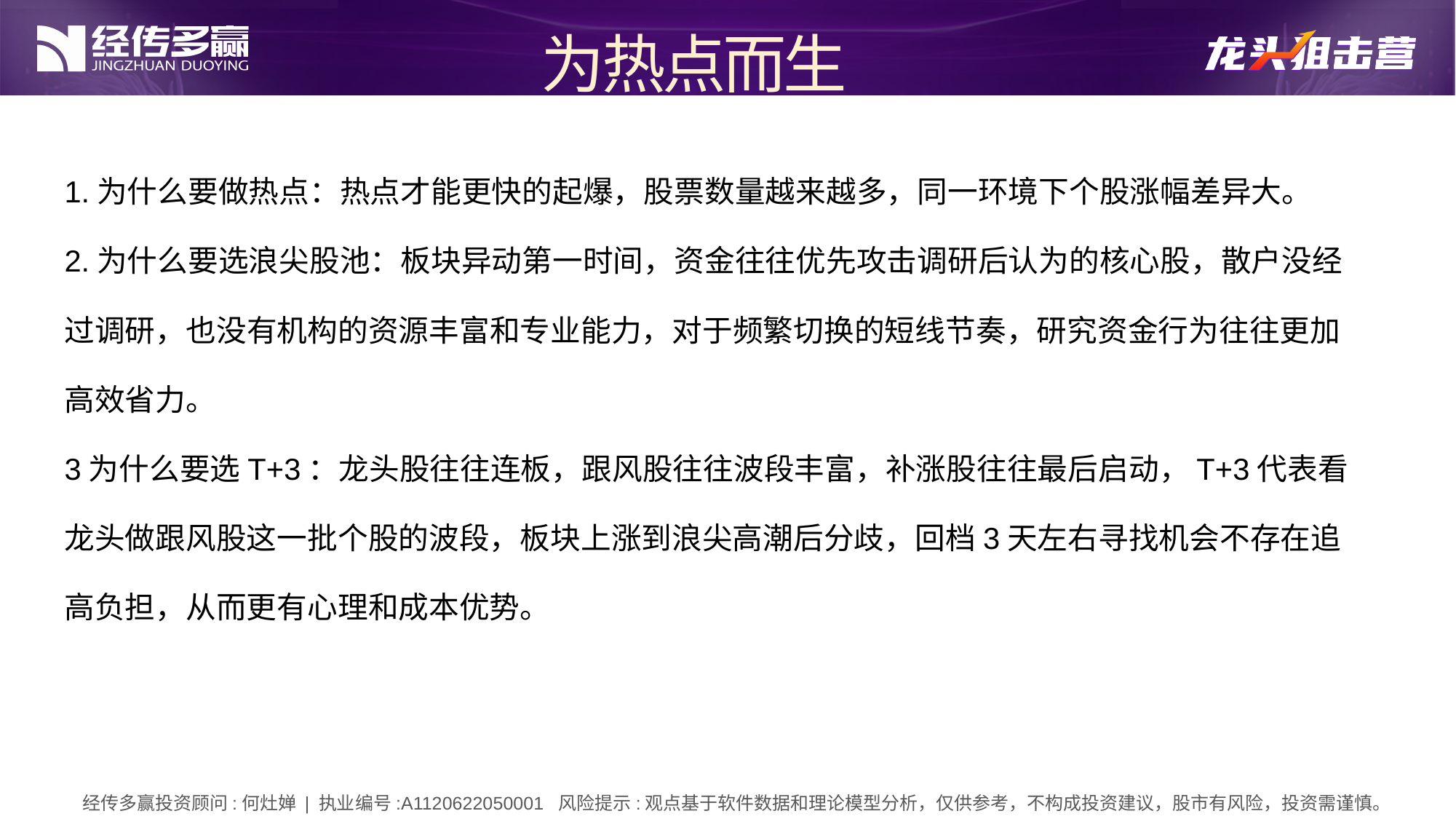

为热点而生
1.为什么要做热点：热点才能更快的起爆，股票数量越来越多，同一环境下个股涨幅差异大。
2.为什么要选浪尖股池：板块异动第一时间，资金往往优先攻击调研后认为的核心股，散户没经过调研，也没有机构的资源丰富和专业能力，对于频繁切换的短线节奏，研究资金行为往往更加高效省力。
3为什么要选T+3：龙头股往往连板，跟风股往往波段丰富，补涨股往往最后启动，T+3代表看龙头做跟风股这一批个股的波段，板块上涨到浪尖高潮后分歧，回档3天左右寻找机会不存在追高负担，从而更有心理和成本优势。